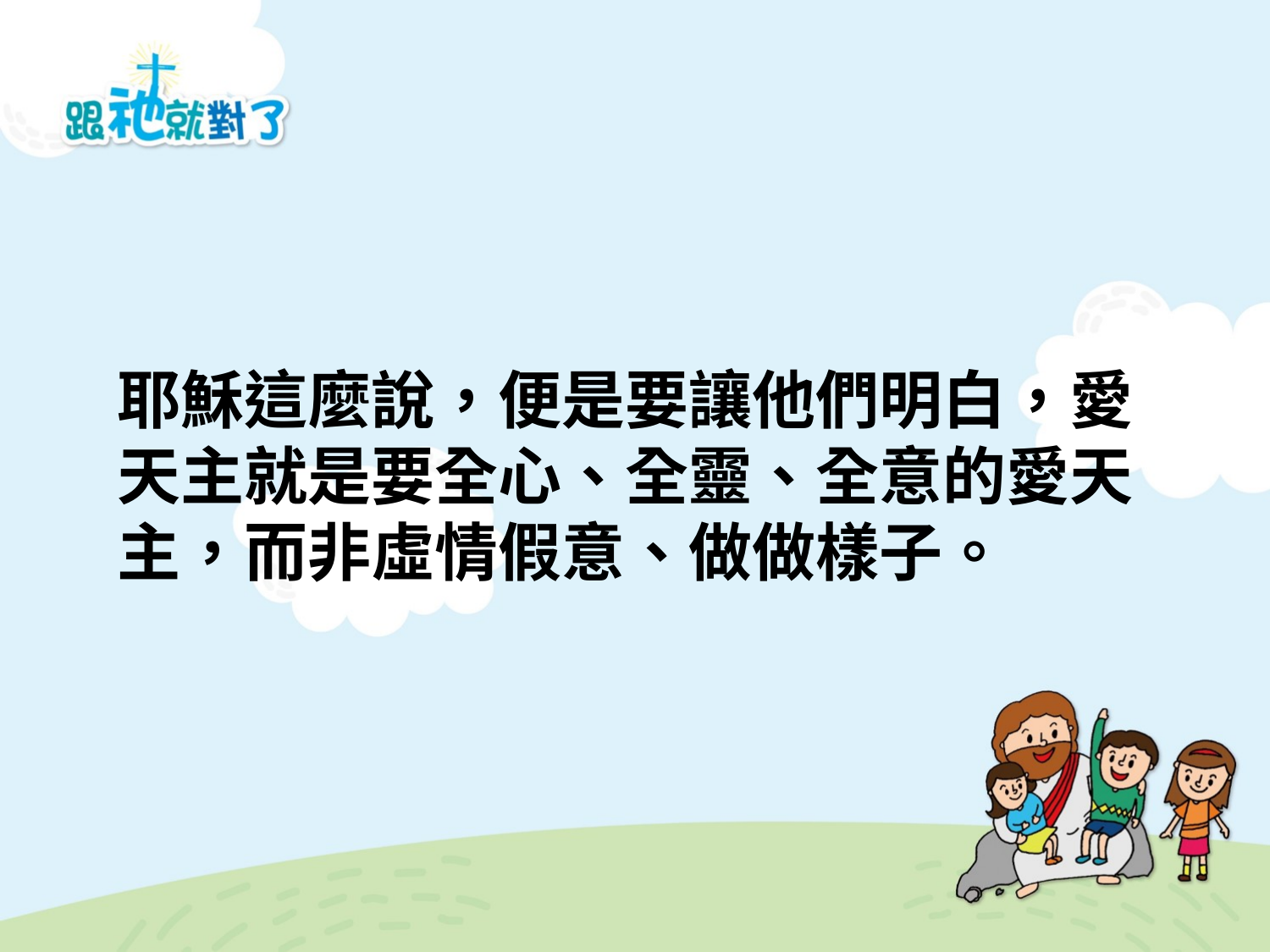

耶穌這麼說，便是要讓他們明白，愛天主就是要全心、全靈、全意的愛天主，而非虛情假意、做做樣子。